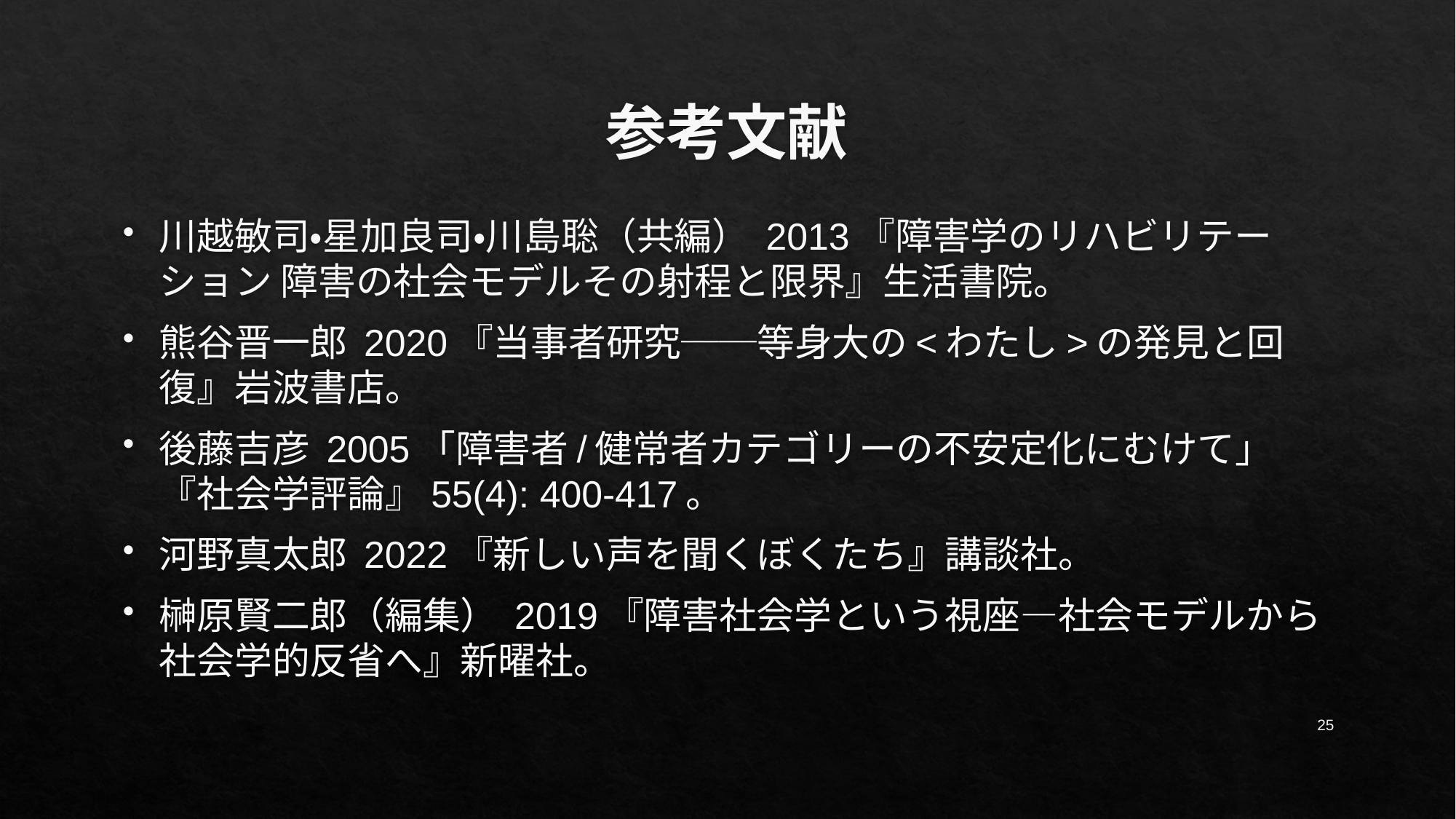

# 参考文献
川越敏司・星加良司・川島聡（共編） 2013『障害学のリハビリテーション 障害の社会モデルその射程と限界』生活書院。
熊谷晋一郎 2020『当事者研究──等身大の<わたし>の発見と回復』岩波書店。
後藤吉彦 2005「障害者/健常者カテゴリーの不安定化にむけて」『社会学評論』55(4): 400-417。
河野真太郎 2022『新しい声を聞くぼくたち』講談社。
榊原賢二郎（編集） 2019『障害社会学という視座―社会モデルから社会学的反省へ』新曜社。

25